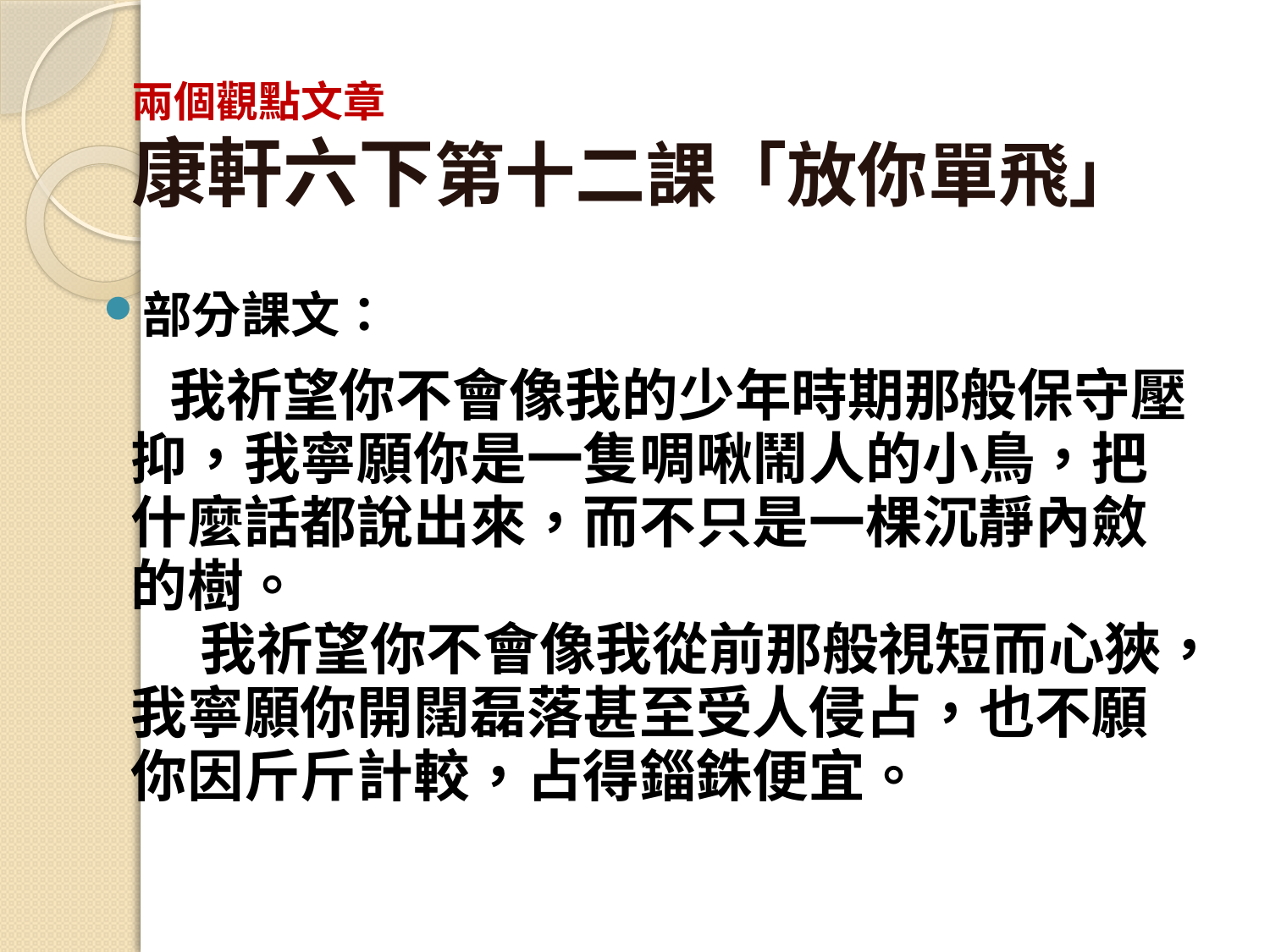

# 兩個觀點文章 康軒六下第十二課「放你單飛」
部分課文：
     我祈望你不會像我的少年時期那般保守壓抑，我寧願你是一隻啁啾鬧人的小鳥，把什麼話都說出來，而不只是一棵沉靜內斂的樹。
　 我祈望你不會像我從前那般視短而心狹，我寧願你開闊磊落甚至受人侵占，也不願你因斤斤計較，占得錙銖便宜。